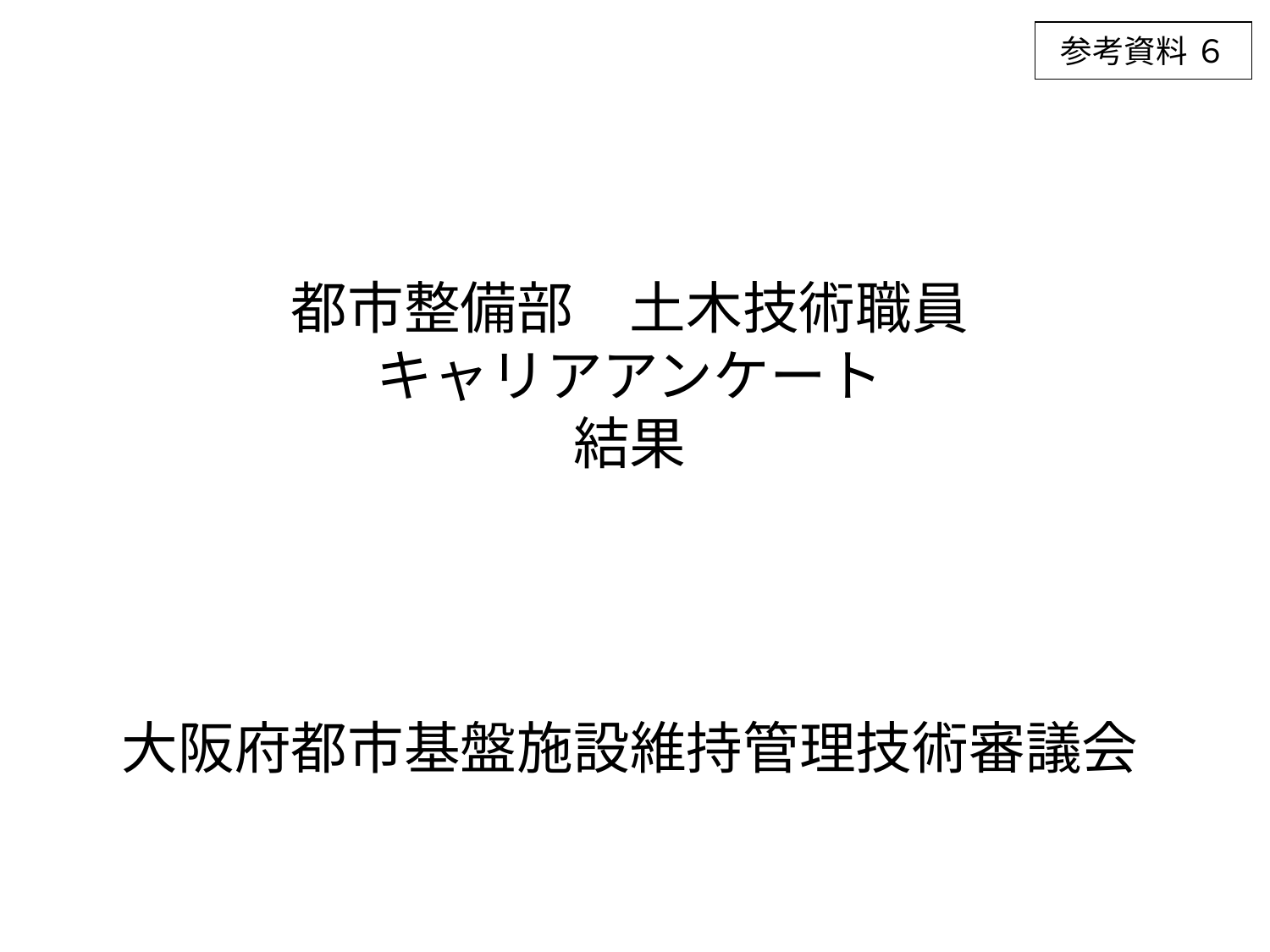

参考資料 ６
都市整備部　土木技術職員
キャリアアンケート
結果
大阪府都市基盤施設維持管理技術審議会